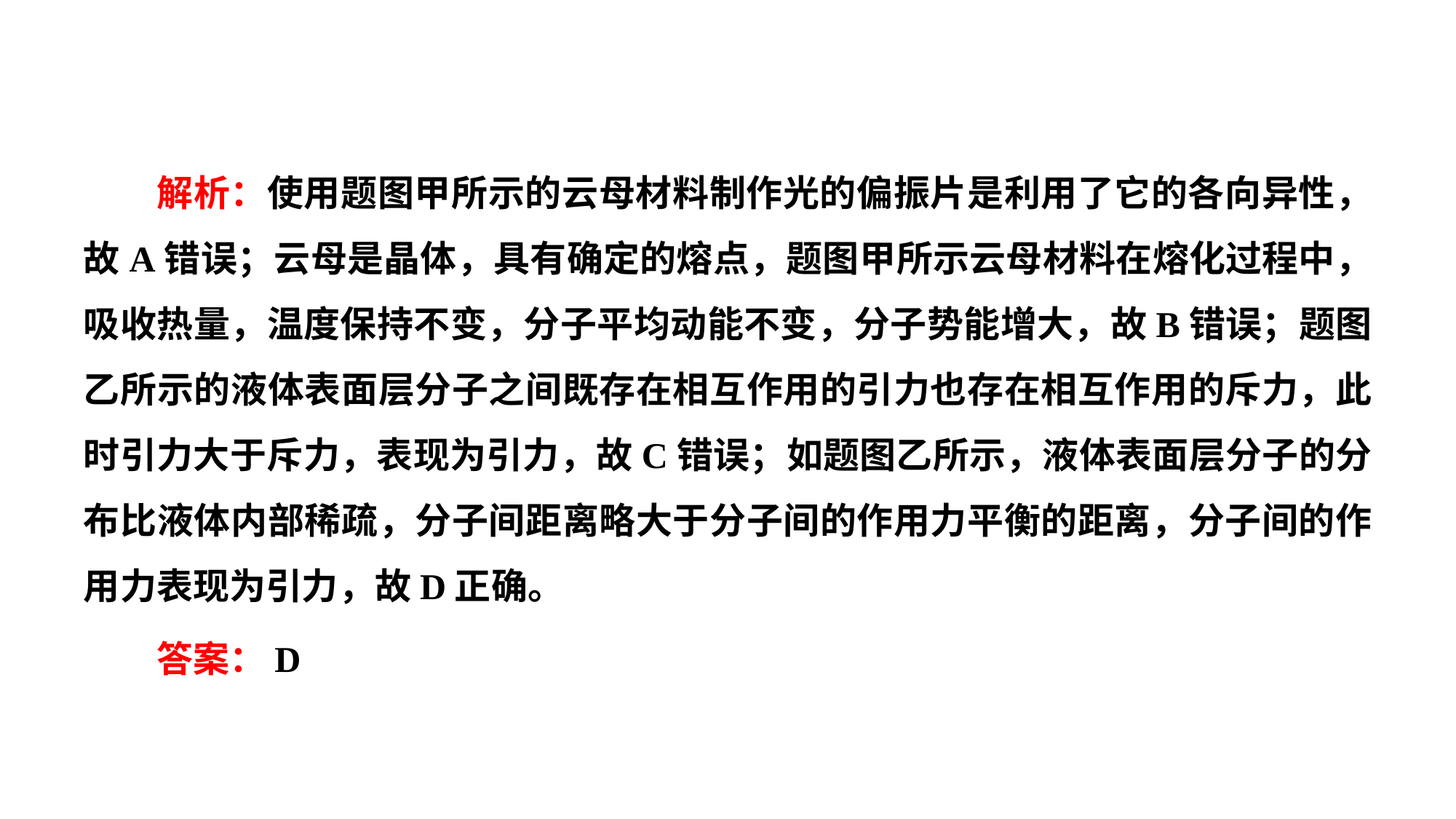

解析：使用题图甲所示的云母材料制作光的偏振片是利用了它的各向异性，故A错误；云母是晶体，具有确定的熔点，题图甲所示云母材料在熔化过程中，吸收热量，温度保持不变，分子平均动能不变，分子势能增大，故B错误；题图乙所示的液体表面层分子之间既存在相互作用的引力也存在相互作用的斥力，此时引力大于斥力，表现为引力，故C错误；如题图乙所示，液体表面层分子的分布比液体内部稀疏，分子间距离略大于分子间的作用力平衡的距离，分子间的作用力表现为引力，故D正确。
答案：D